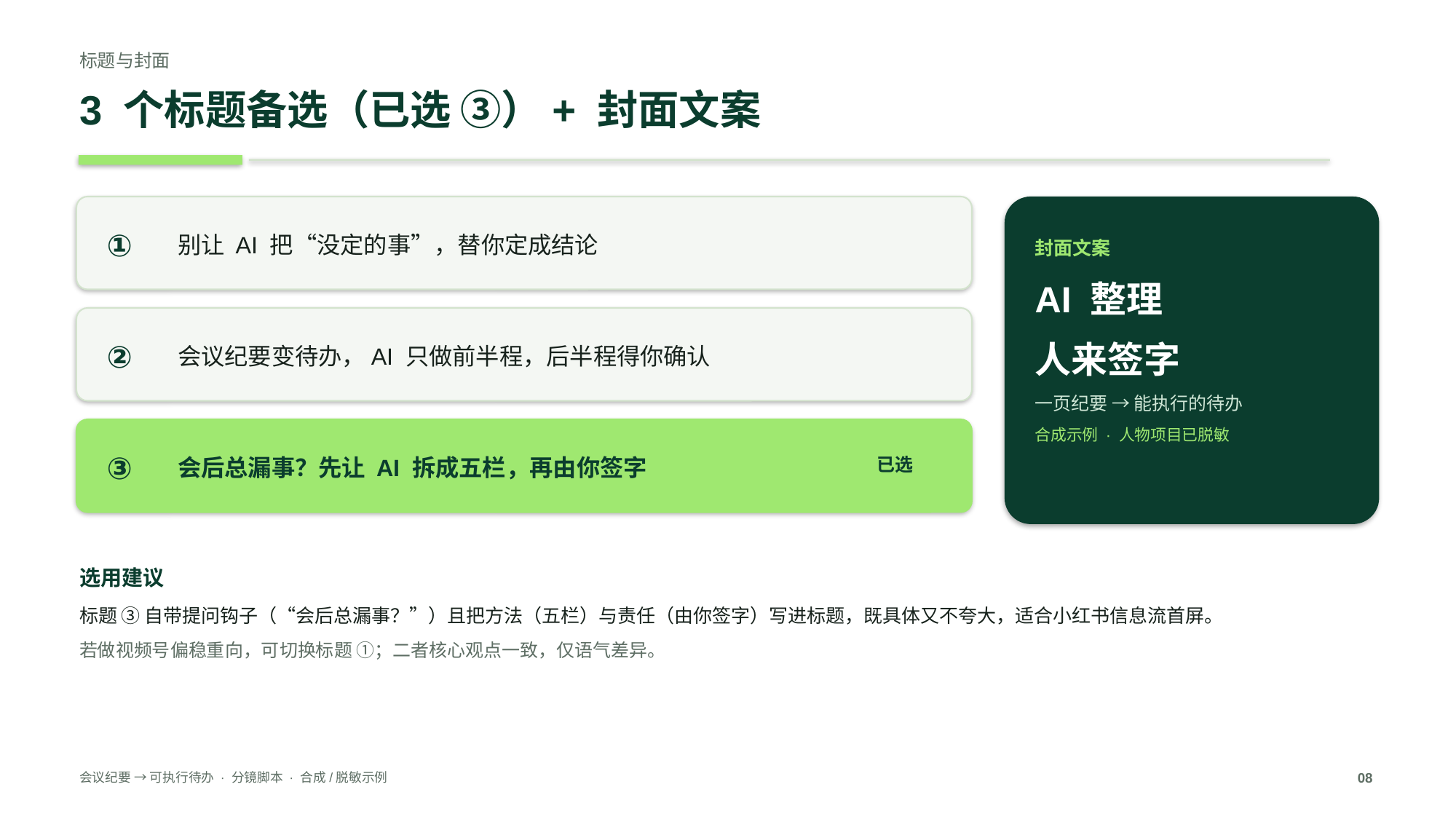

标题与封面
3 个标题备选（已选 ③）+ 封面文案

①
别让 AI 把“没定的事”，替你定成结论

封面文案
AI 整理
人来签字
一页纪要 → 能执行的待办
合成示例 · 人物项目已脱敏

②
会议纪要变待办，AI 只做前半程，后半程得你确认

③
会后总漏事？先让 AI 拆成五栏，再由你签字
已选
选用建议
标题 ③ 自带提问钩子（“会后总漏事？”）且把方法（五栏）与责任（由你签字）写进标题，既具体又不夸大，适合小红书信息流首屏。
若做视频号偏稳重向，可切换标题 ①；二者核心观点一致，仅语气差异。
会议纪要 → 可执行待办 · 分镜脚本 · 合成/脱敏示例
08